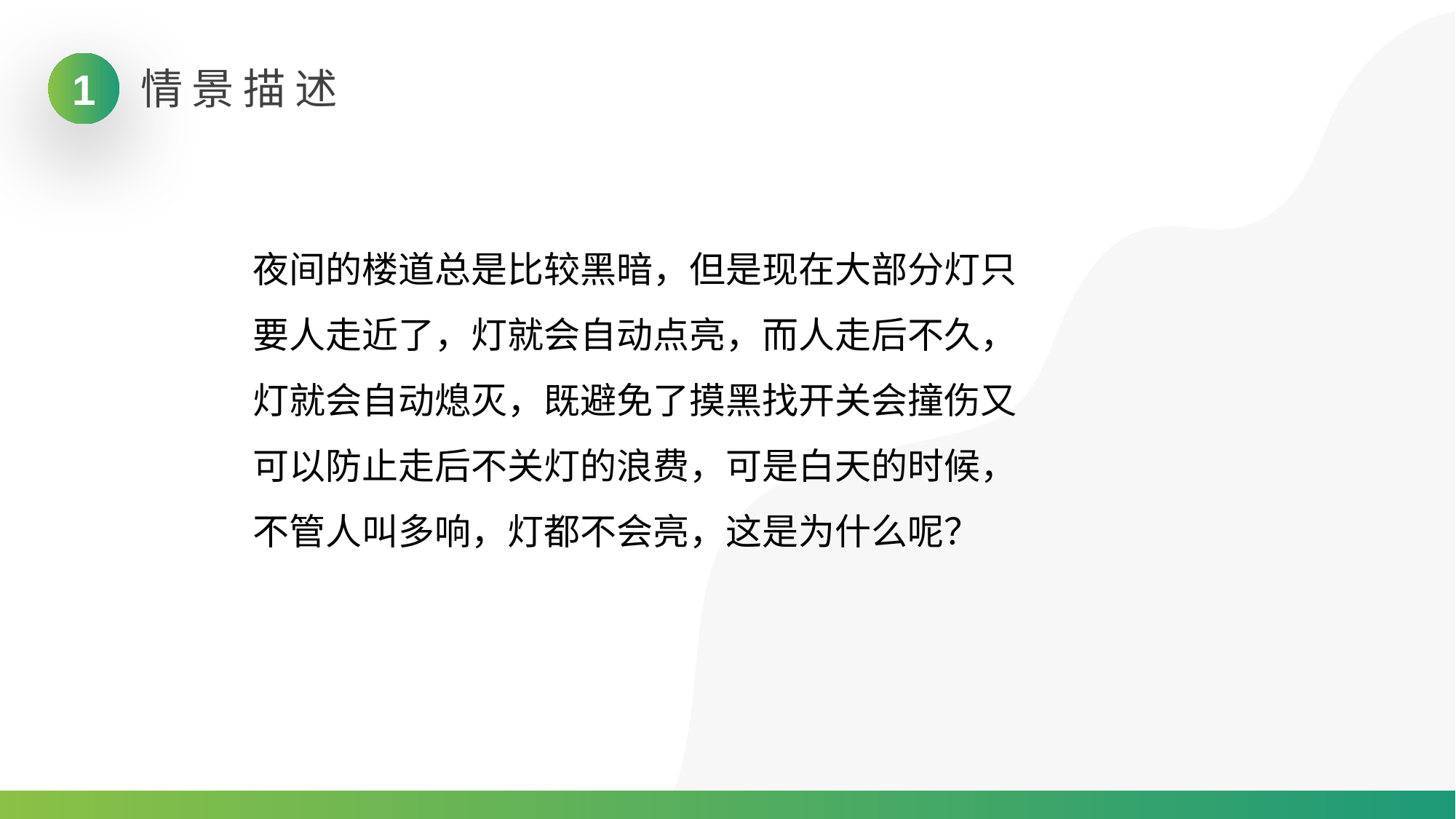

1
情景描述
夜间的楼道总是比较黑暗，但是现在大部分灯只要人走近了，灯就会自动点亮，而人走后不久，灯就会自动熄灭，既避免了摸黑找开关会撞伤又可以防止走后不关灯的浪费，可是白天的时候，不管人叫多响，灯都不会亮，这是为什么呢？
02